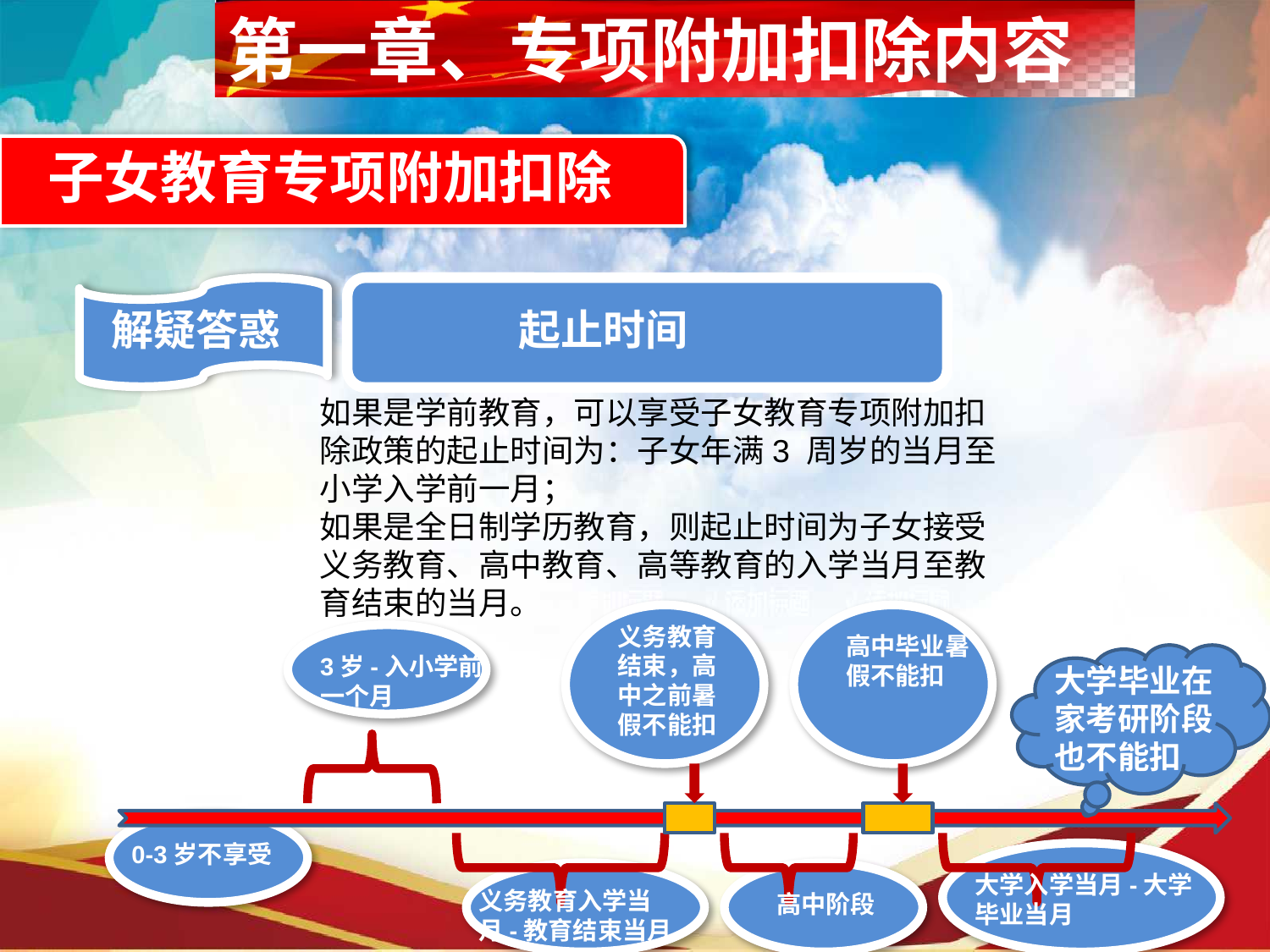

第一章、专项附加扣除内容

子女教育专项附加扣除

起止时间
解疑答惑
如果是学前教育，可以享受子女教育专项附加扣除政策的起止时间为：子女年满3 周岁的当月至小学入学前一月；
如果是全日制学历教育，则起止时间为子女接受义务教育、高中教育、高等教育的入学当月至教育结束的当月。

义务教育结束，高中之前暑假不能扣

高中毕业暑假不能扣
3岁-入小学前一个月

大学毕业在家考研阶段也不能扣

0-3岁不享受

大学入学当月-大学毕业当月
义务教育入学当月-教育结束当月
高中阶段